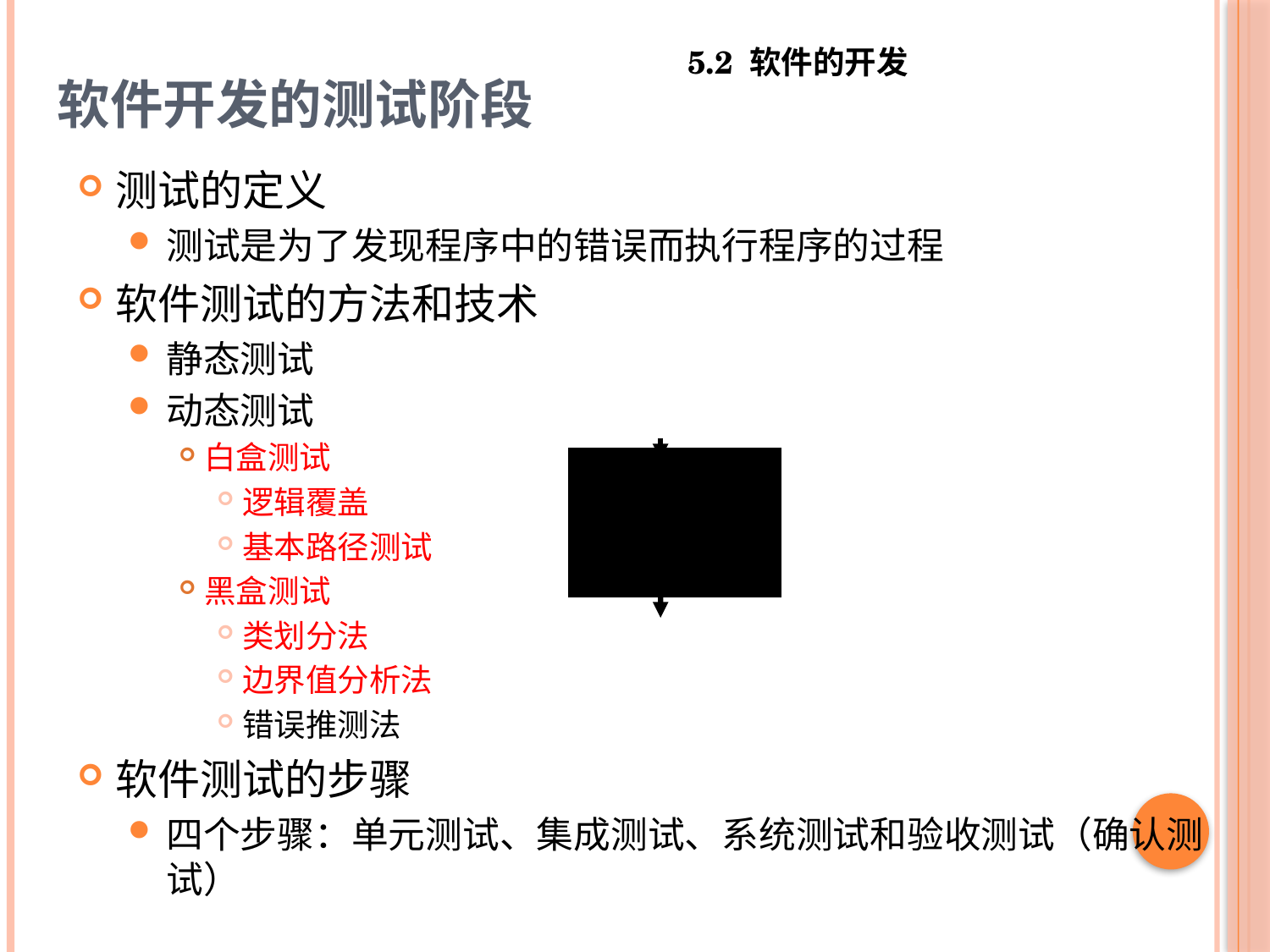

# 软件开发的测试阶段
5.2 软件的开发
测试的定义
测试是为了发现程序中的错误而执行程序的过程
软件测试的方法和技术
静态测试
动态测试
白盒测试
逻辑覆盖
基本路径测试
黑盒测试
类划分法
边界值分析法
错误推测法
软件测试的步骤
四个步骤：单元测试、集成测试、系统测试和验收测试（确认测试）